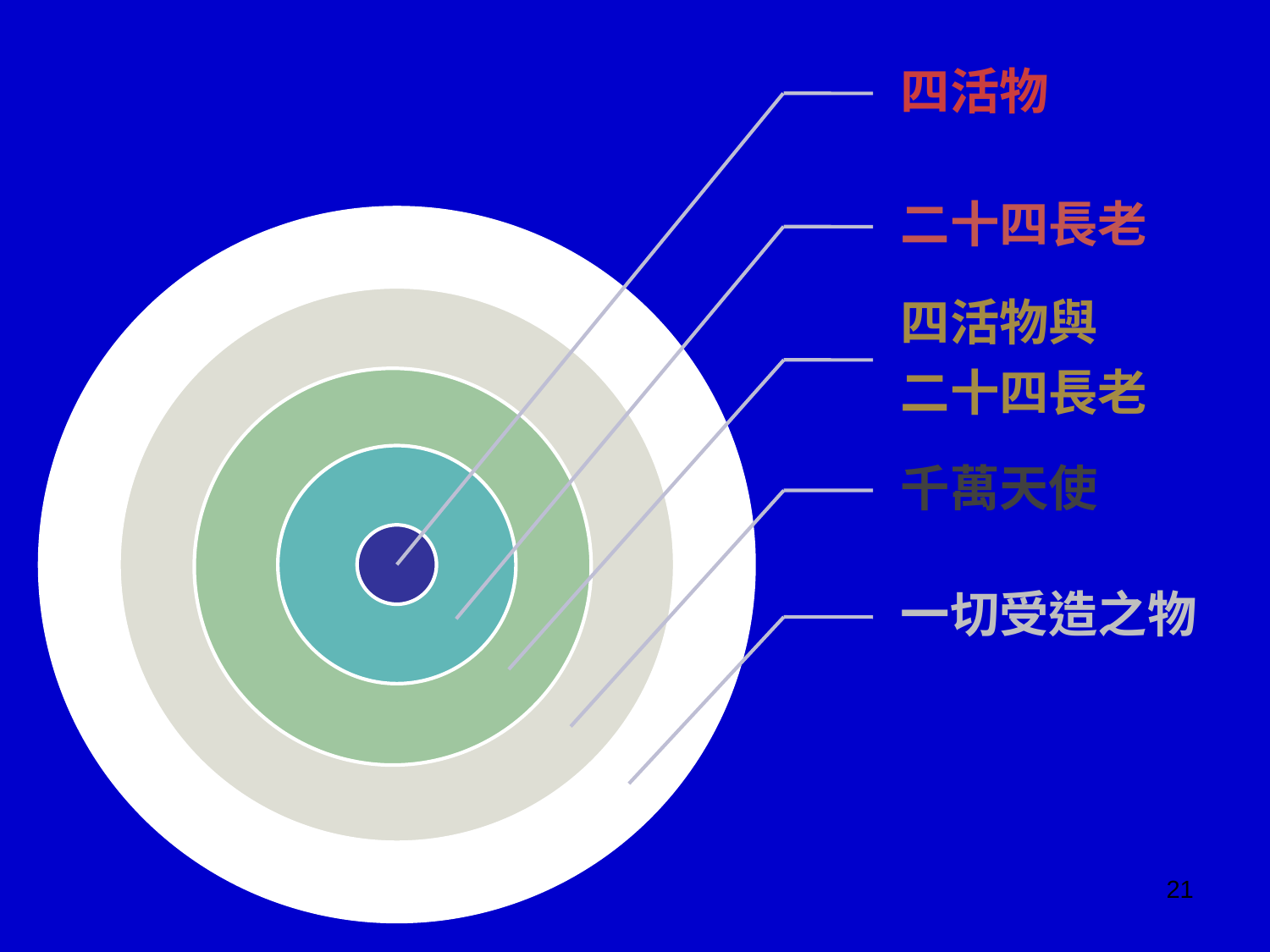

四活物
二十四長老
四活物與
二十四長老
千萬天使
一切受造之物
21